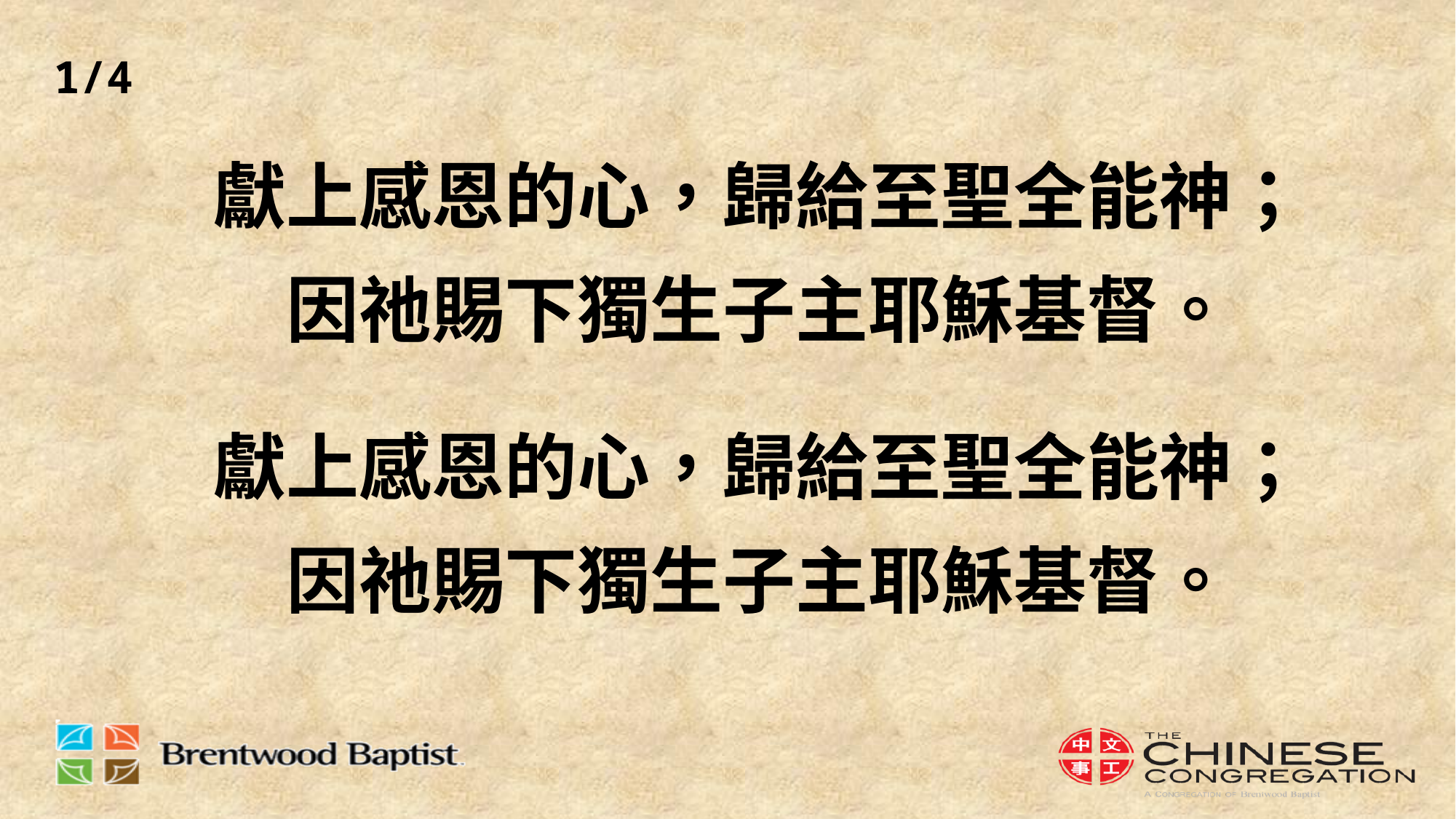

1/4
# 獻上感恩的心，歸給至聖全能神； 因祂賜下獨生子主耶穌基督。 獻上感恩的心，歸給至聖全能神； 因祂賜下獨生子主耶穌基督。